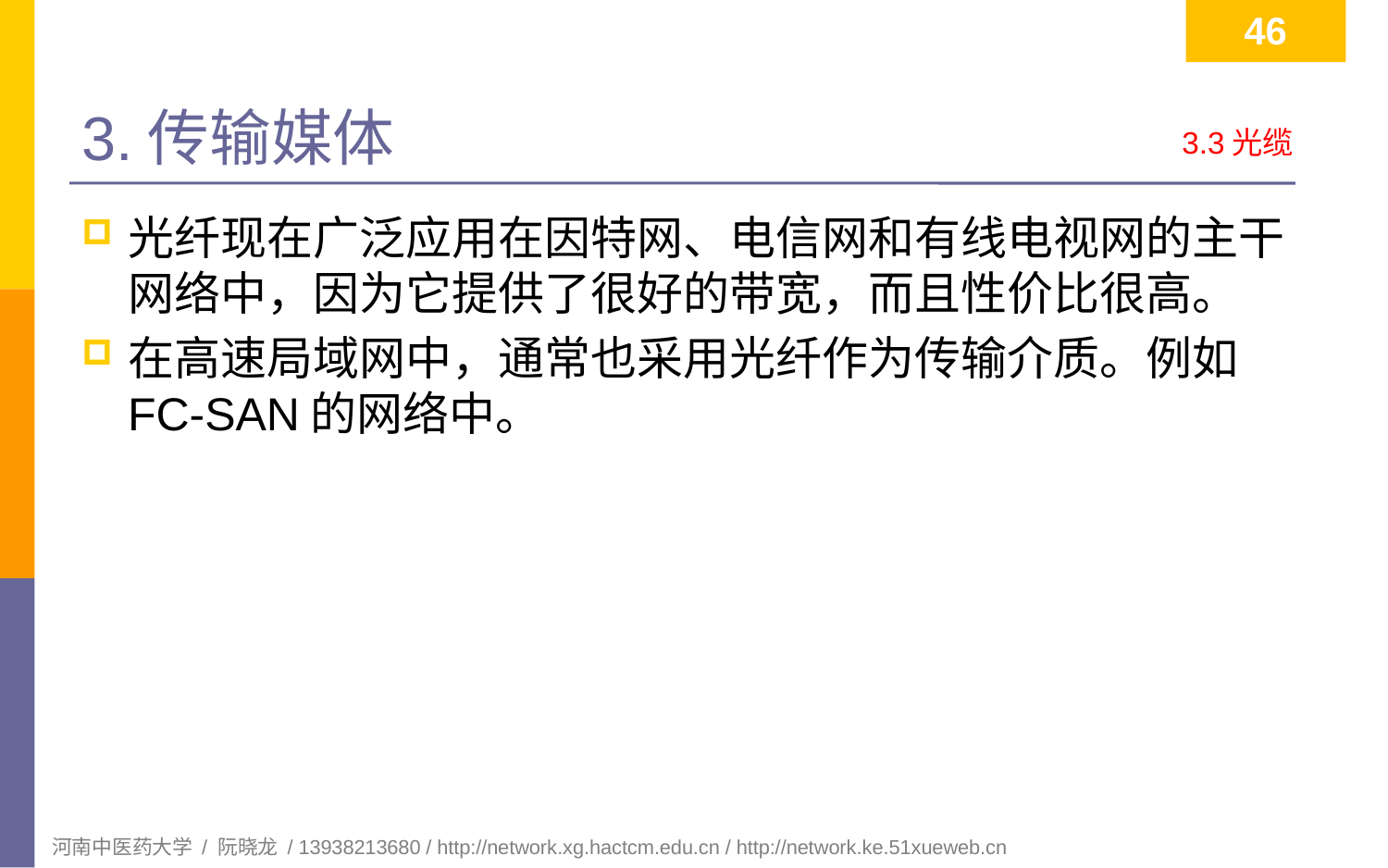

46
# 3.传输媒体
3.3光缆
光纤现在广泛应用在因特网、电信网和有线电视网的主干网络中，因为它提供了很好的带宽，而且性价比很高。
在高速局域网中，通常也采用光纤作为传输介质。例如FC-SAN的网络中。